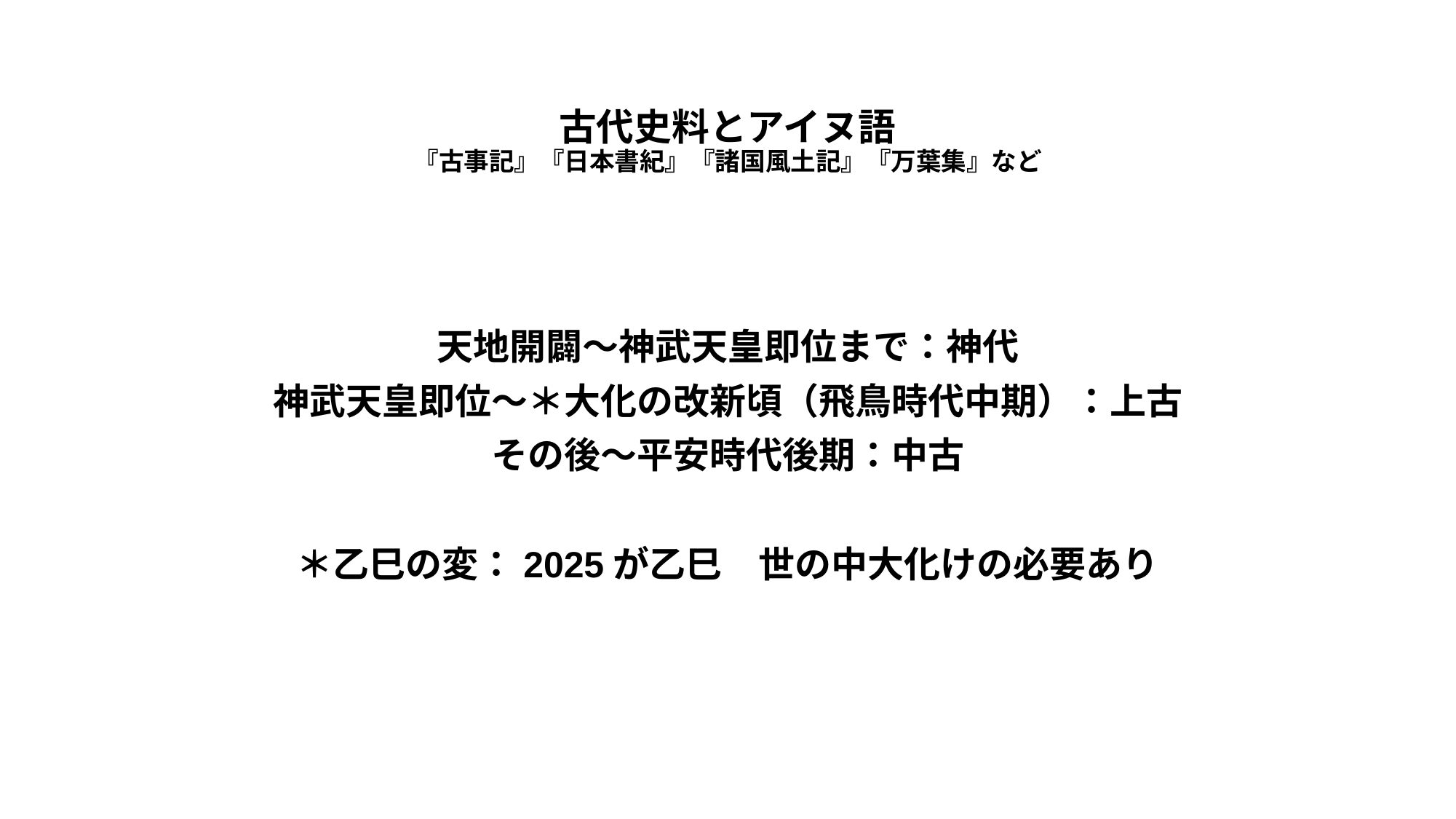

# 古代史料とアイヌ語 『古事記』『日本書紀』『諸国風土記』『万葉集』など

天地開闢～神武天皇即位まで：神代
神武天皇即位～＊大化の改新頃（飛鳥時代中期）：上古
その後～平安時代後期：中古

＊乙巳の変：2025が乙巳　世の中大化けの必要あり